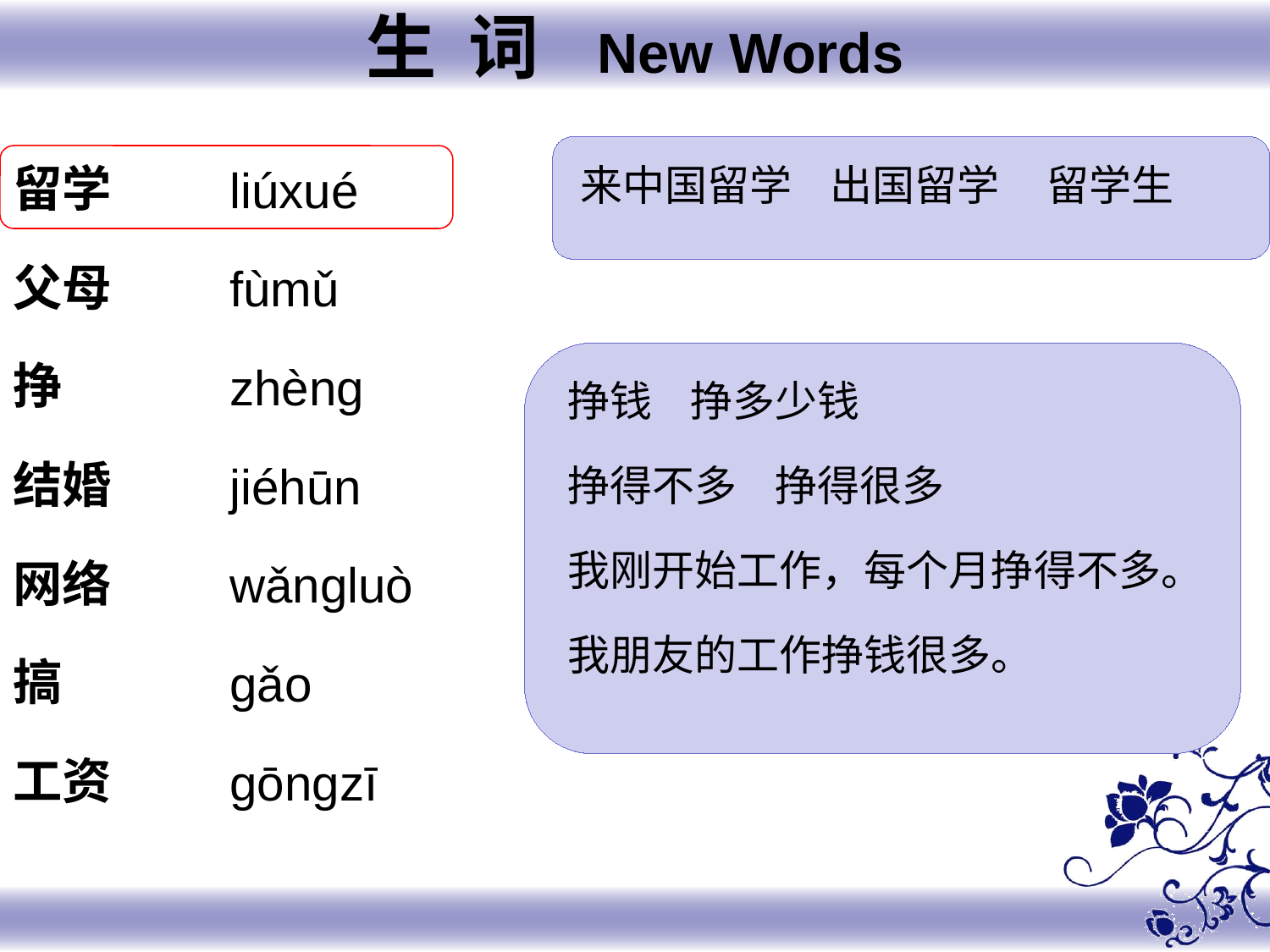

生  词   New Words
留学
父母
挣
结婚
网络
搞
工资
liúxué
fùmǔ
zhèng
jiéhūn
wǎngluò
gǎo
gōngzī
来中国留学    出国留学     留学生

挣钱    挣多少钱
挣得不多    挣得很多
我刚开始工作，每个月挣得不多。
我朋友的工作挣钱很多。